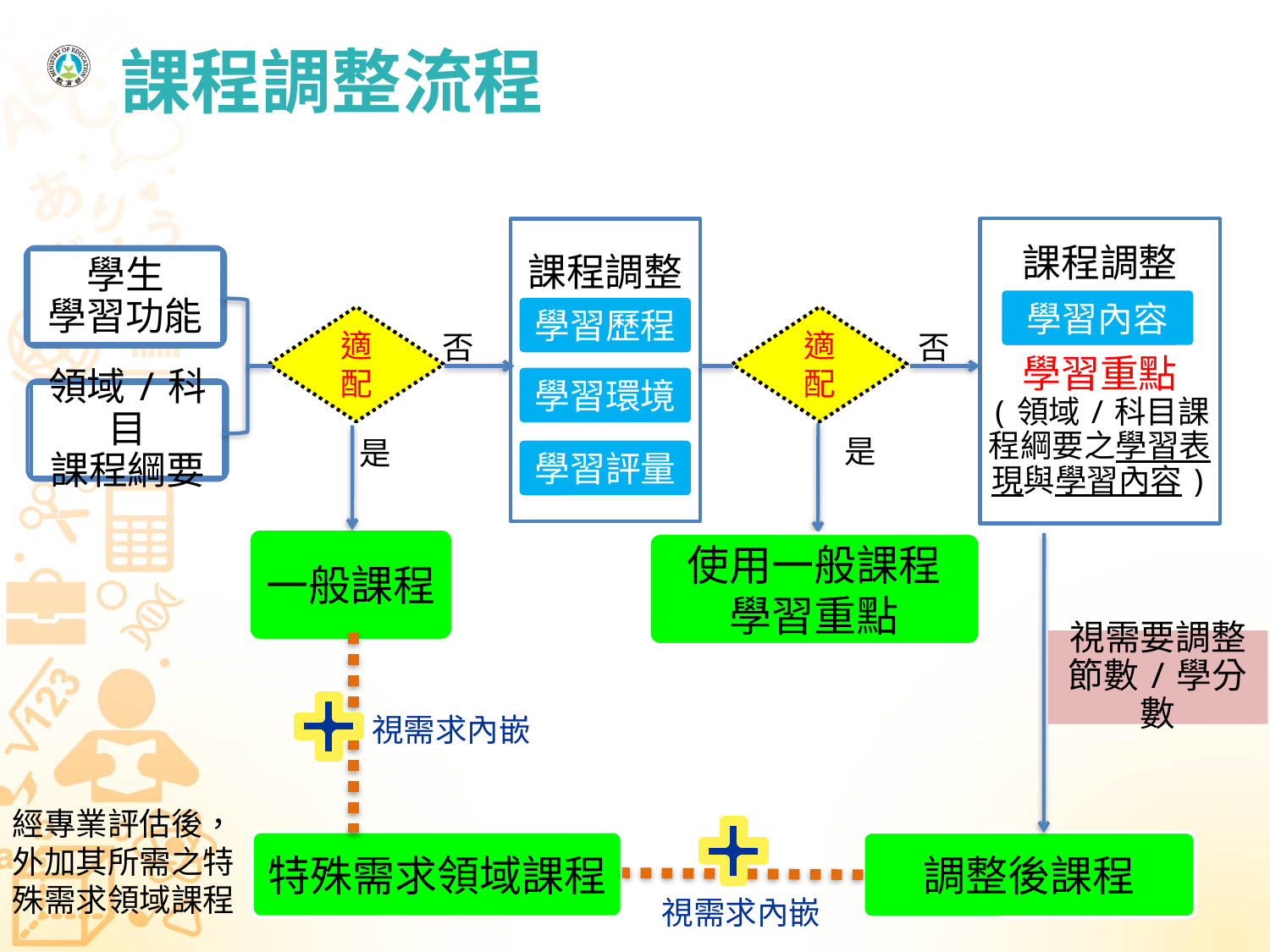

# 課程調整流程
課程調整

課程調整

學習重點
(領域/科目課程綱要之學習表現與學習內容)

學生
學習功能
學習內容

學習歷程

適配
適配
否
否
學習環境

領域/科目
課程綱要
是
是
學習評量

一般課程

使用一般課程
學習重點

視需要調整
節數/學分數

視需求內嵌
經專業評估後，外加其所需之特殊需求領域課程

特殊需求領域課程

調整後課程

視需求內嵌